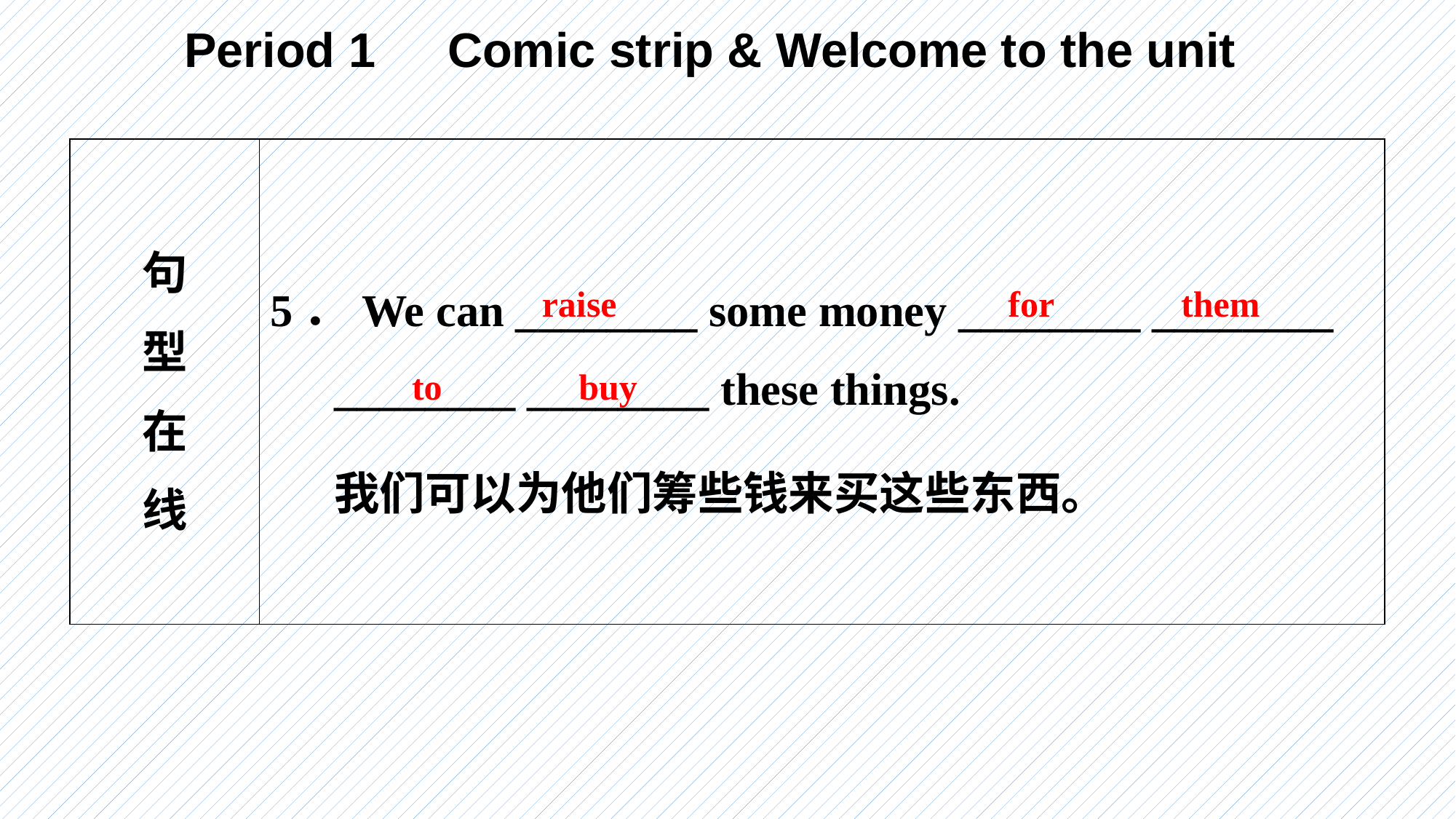

Period 1　Comic strip & Welcome to the unit
| 句 型 在 线 | 5．We can \_\_\_\_\_\_\_\_ some money \_\_\_\_\_\_\_\_ \_\_\_\_\_\_\_\_ \_\_\_\_\_\_\_\_ \_\_\_\_\_\_\_\_ these things. 我们可以为他们筹些钱来买这些东西。 |
| --- | --- |
raise                                           for              them

to               buy